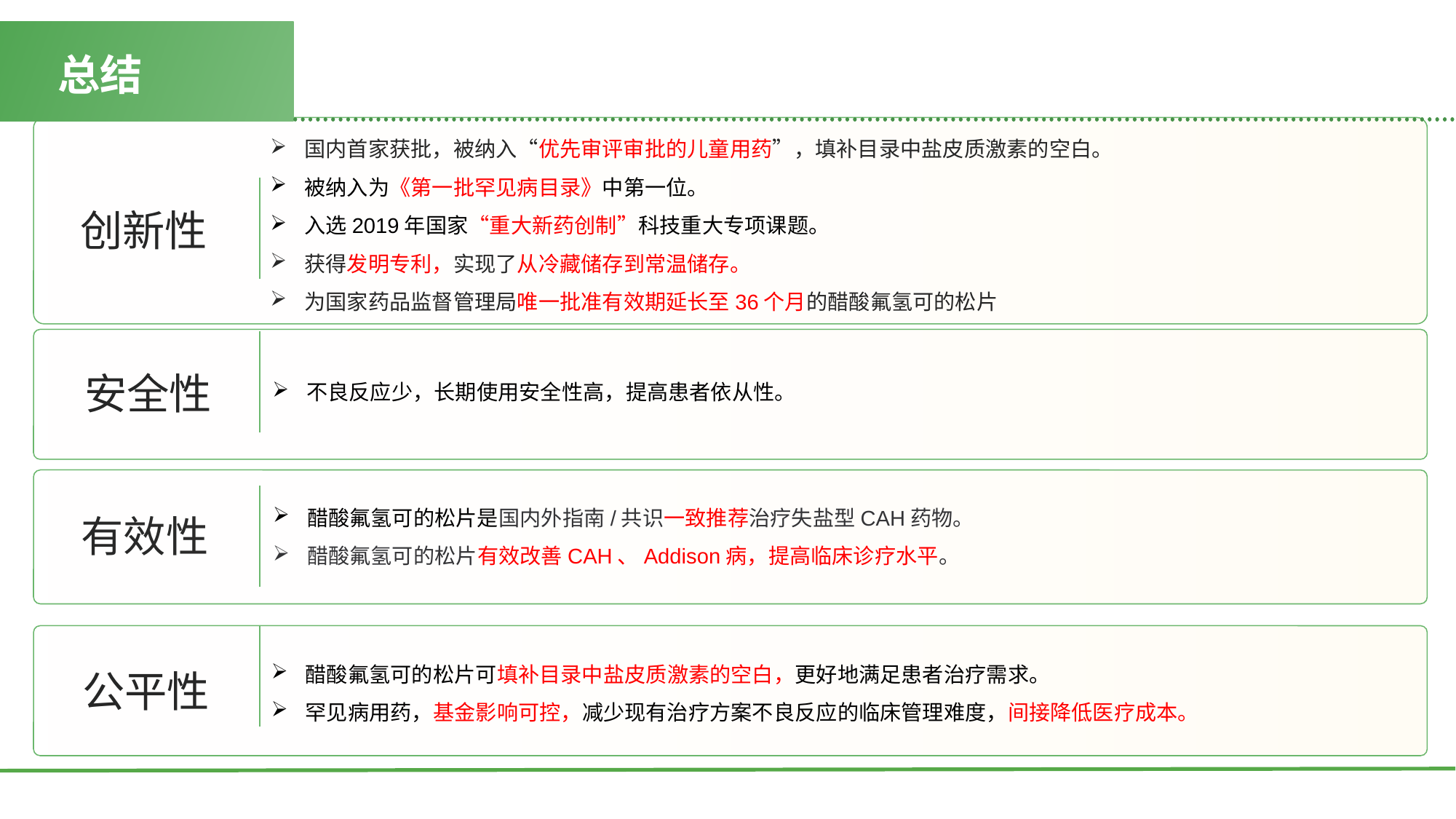

总结

国内首家获批，被纳入“优先审评审批的儿童用药”，填补目录中盐皮质激素的空白。
被纳⼊为《第⼀批罕见病目录》中第一位。
入选2019年国家“重大新药创制”科技重大专项课题。
获得发明专利，实现了从冷藏储存到常温储存。
为国家药品监督管理局唯一批准有效期延长至36个月的醋酸氟氢可的松片

创新性

不良反应少，长期使用安全性高，提高患者依从性。

安全性

醋酸氟氢可的松片是国内外指南/共识一致推荐治疗失盐型CAH药物。
醋酸氟氢可的松片有效改善CAH、Addison病，提高临床诊疗水平。
有效性

醋酸氟氢可的松片可填补目录中盐皮质激素的空白，更好地满足患者治疗需求。
罕见病用药，基金影响可控，减少现有治疗方案不良反应的临床管理难度，间接降低医疗成本。
公平性